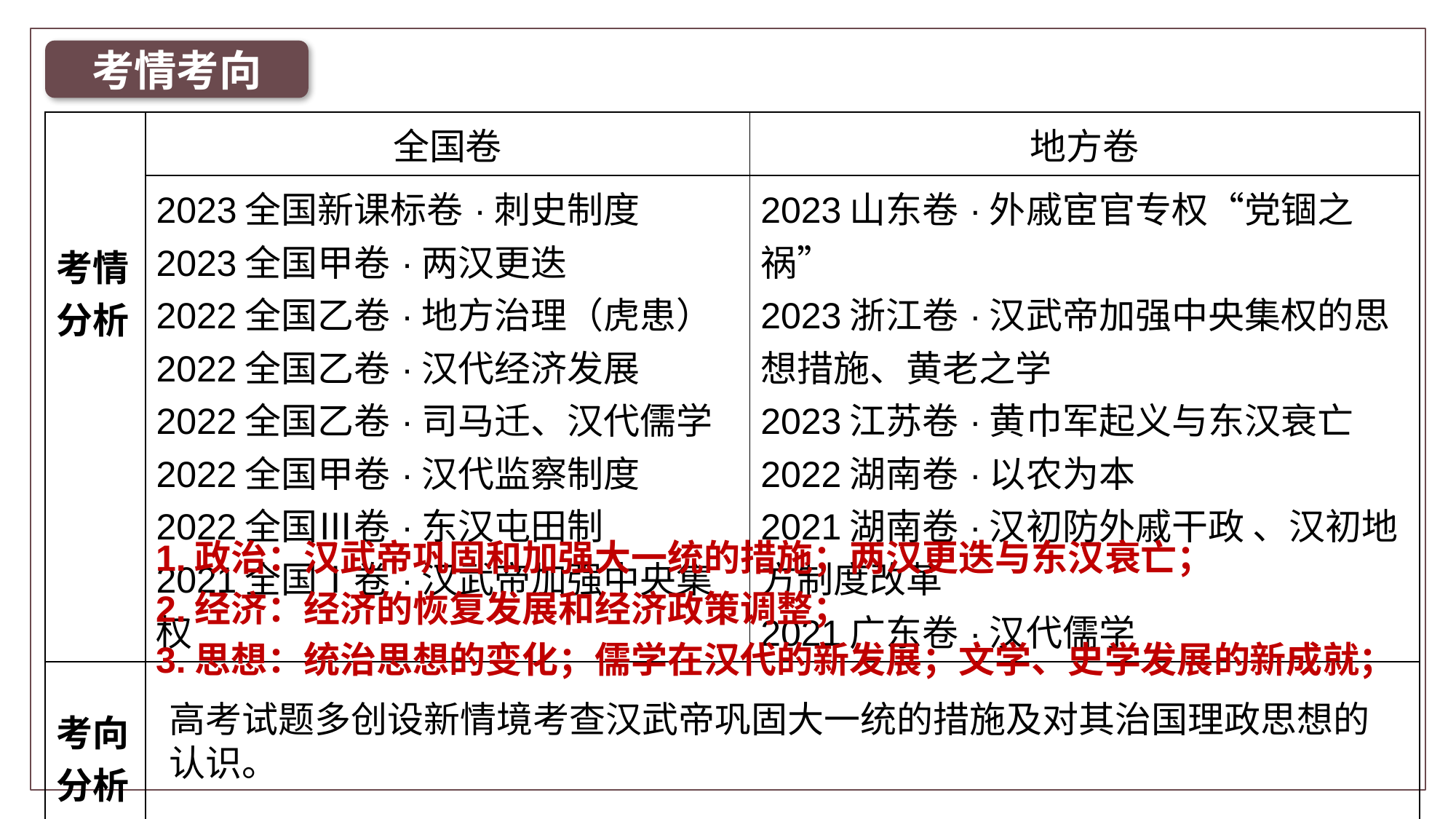

考情考向
| 考情分析 | 全国卷 | 地方卷 |
| --- | --- | --- |
|  | 2023全国新课标卷·刺史制度 2023全国甲卷·两汉更迭 2022全国乙卷·地方治理（虎患） 2022全国乙卷·汉代经济发展 2022全国乙卷·司马迁、汉代儒学 2022全国甲卷·汉代监察制度 2022全国Ⅲ卷·东汉屯田制 2021全国Ⅰ卷·汉武帝加强中央集权 | 2023山东卷·外戚宦官专权“党锢之祸” 2023浙江卷·汉武帝加强中央集权的思想措施、黄老之学 2023江苏卷·黄巾军起义与东汉衰亡 2022湖南卷·以农为本 2021湖南卷·汉初防外戚干政 、汉初地方制度改革 2021广东卷·汉代儒学 |
| 考向 分析 |  |  |
| 考查方式 |  |  |
1.政治：汉武帝巩固和加强大一统的措施；两汉更迭与东汉衰亡；
2.经济：经济的恢复发展和经济政策调整；
3.思想：统治思想的变化；儒学在汉代的新发展；文学、史学发展的新成就；
高考试题多创设新情境考查汉武帝巩固大一统的措施及对其治国理政思想的认识。